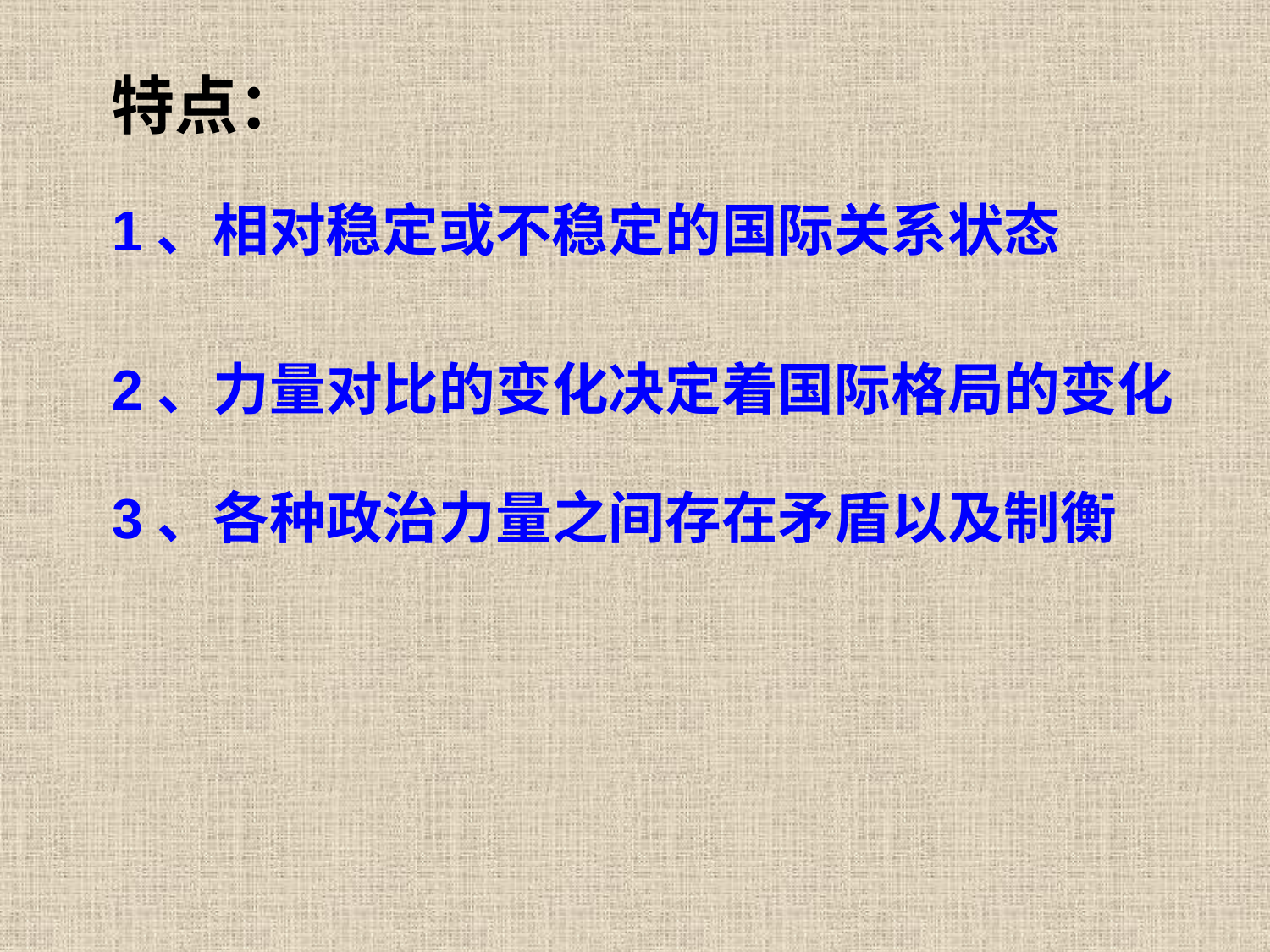

特点：
1、相对稳定或不稳定的国际关系状态
2、力量对比的变化决定着国际格局的变化
3、各种政治力量之间存在矛盾以及制衡